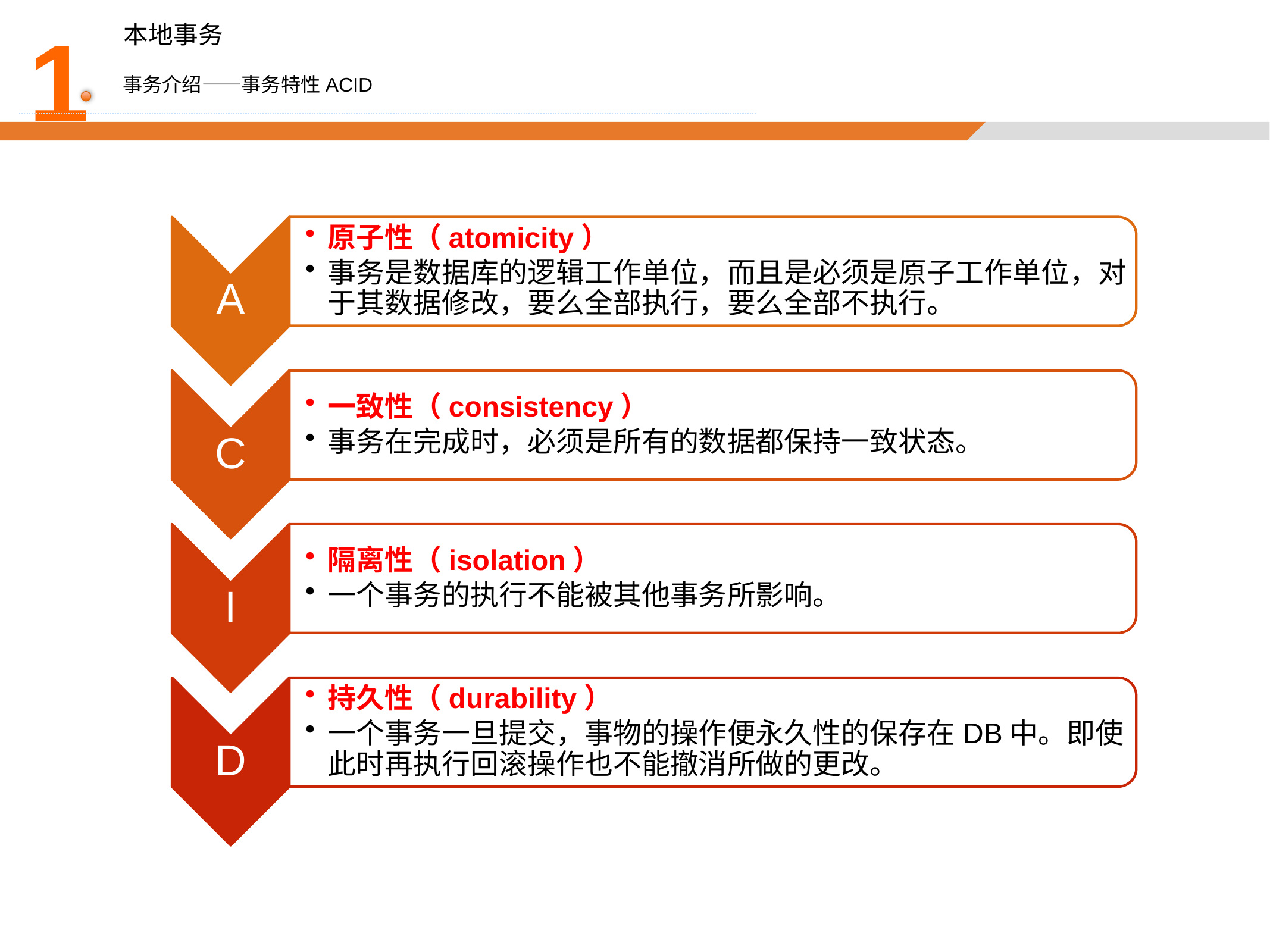

1
本地事务

事务介绍——事务特性ACID
A
原子性（atomicity）
事务是数据库的逻辑工作单位，而且是必须是原子工作单位，对于其数据修改，要么全部执行，要么全部不执行。
C
一致性（consistency）
事务在完成时，必须是所有的数据都保持一致状态。
I
隔离性（isolation）
一个事务的执行不能被其他事务所影响。
D
持久性（durability）
一个事务一旦提交，事物的操作便永久性的保存在DB中。即使此时再执行回滚操作也不能撤消所做的更改。